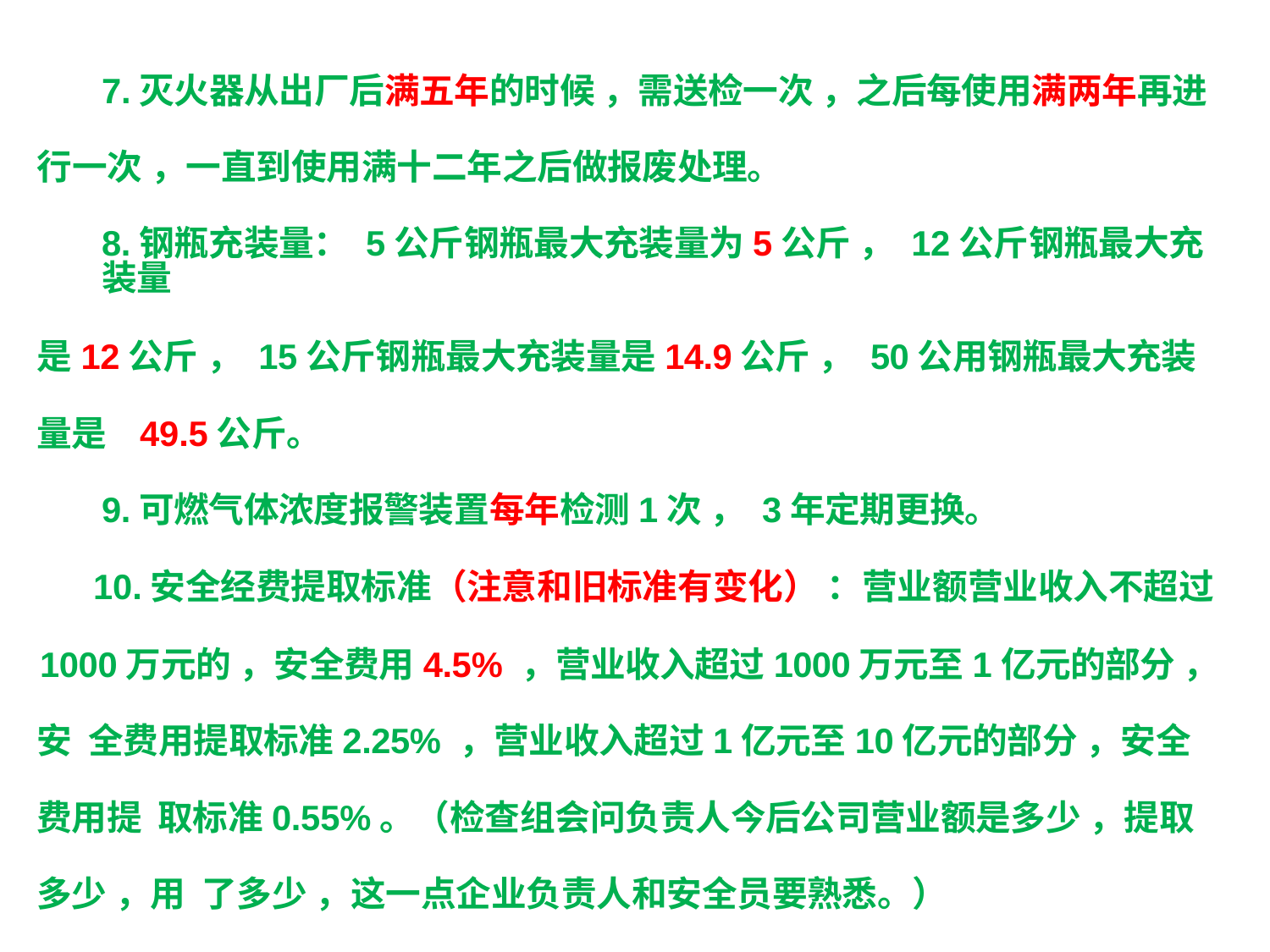

7.灭火器从出厂后满五年的时候 ，需送检一次 ，之后每使用满两年再进
行一次 ，一直到使用满十二年之后做报废处理。

8.钢瓶充装量： 5公斤钢瓶最大充装量为5公斤 ， 12公斤钢瓶最大充装量
是12公斤 ， 15公斤钢瓶最大充装量是14.9公斤 ， 50公用钢瓶最大充装量是   49.5公斤。

9.可燃气体浓度报警装置每年检测1次 ， 3年定期更换。
10.安全经费提取标准（注意和旧标准有变化） ：营业额营业收入不超过
1000万元的 ，安全费用4.5% ，营业收入超过1000万元至1亿元的部分 ，安  全费用提取标准2.25% ，营业收入超过1亿元至10亿元的部分 ，安全费用提  取标准0.55%。（检查组会问负责人今后公司营业额是多少 ，提取多少 ，用  了多少 ，这一点企业负责人和安全员要熟悉。）